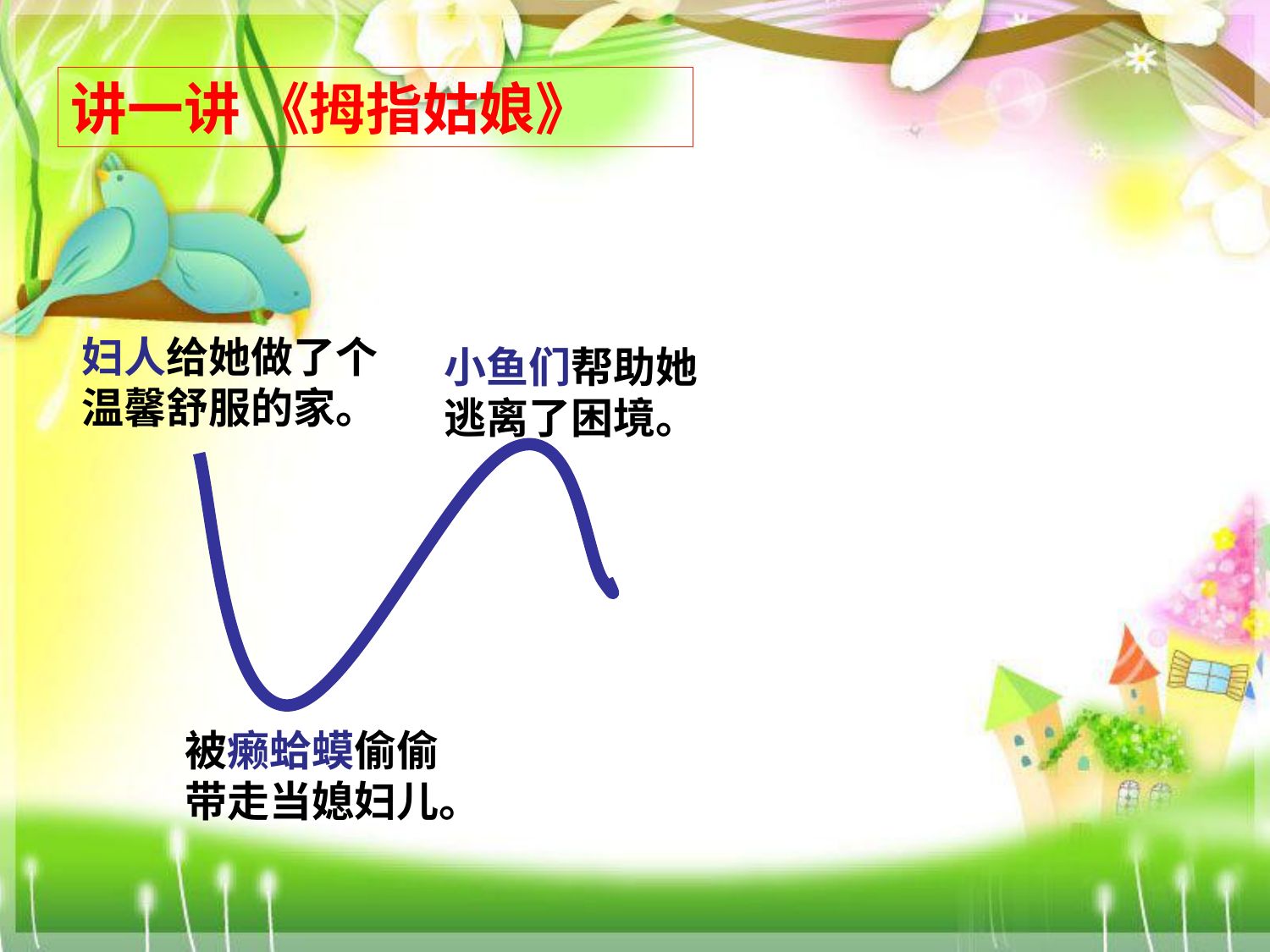

讲一讲 《拇指姑娘》
妇人给她做了个温馨舒服的家。
小鱼们帮助她逃离了困境。

被癞蛤蟆偷偷带走当媳妇儿。